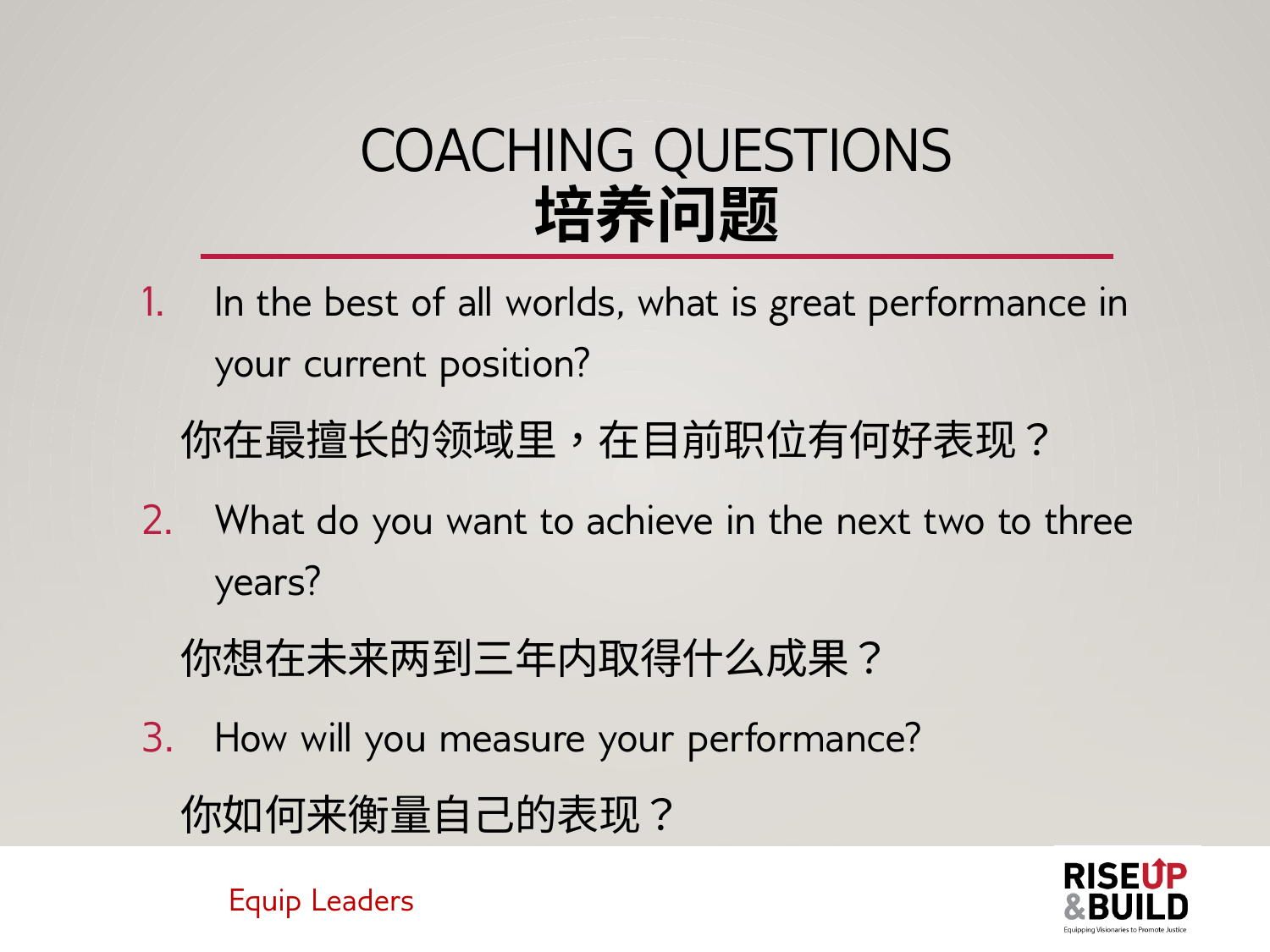

# Coaching Questions 培养问题
In the best of all worlds, what is great performance in your current position?
   你在最擅长的领域里，在目前职位有何好表现？
What do you want to achieve in the next two to three years?
   你想在未来两到三年内取得什么成果？
How will you measure your performance?
   你如何来衡量自己的表现？
Equip Leaders